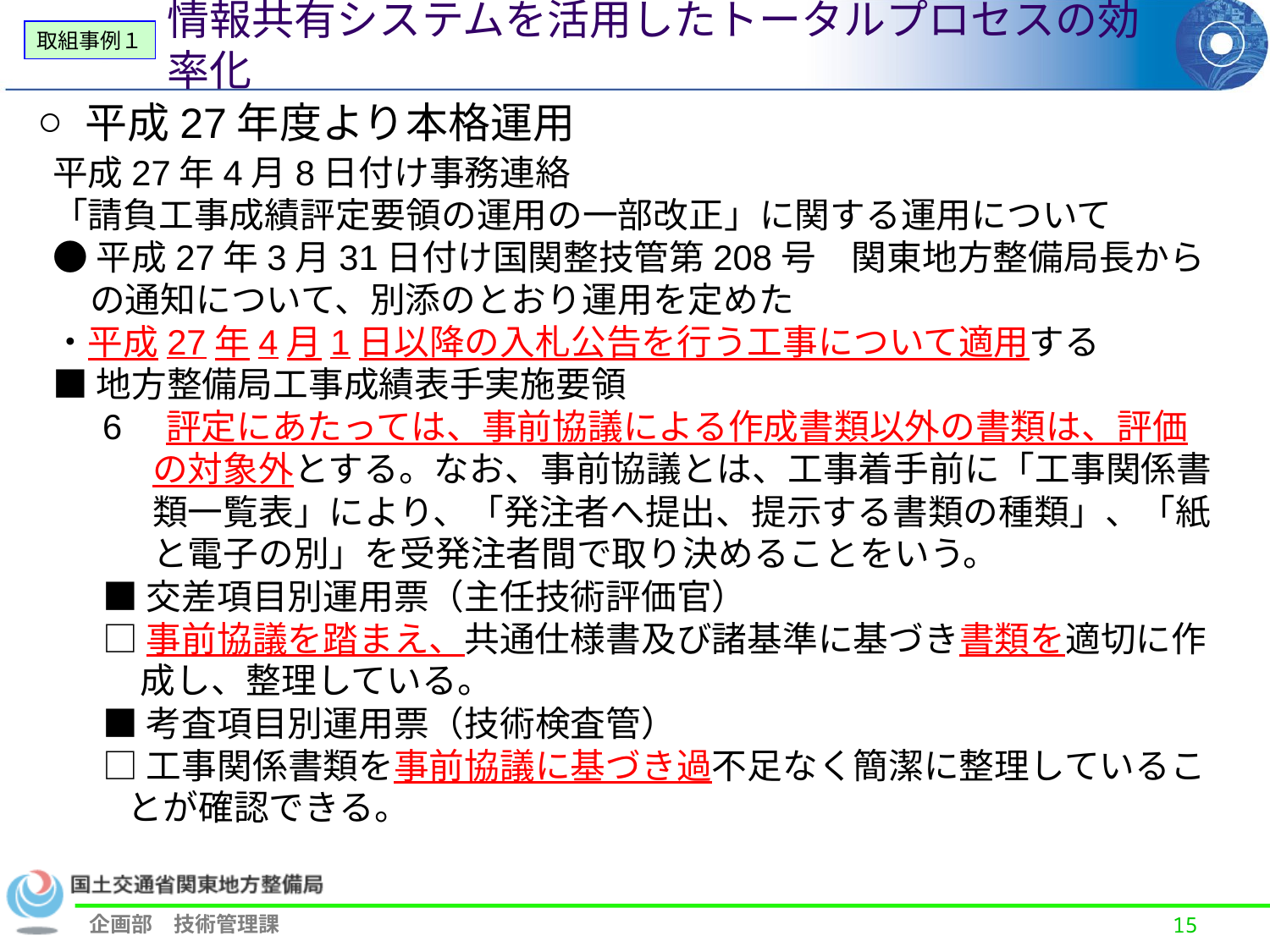

情報共有システムを活用したトータルプロセスの効率化
取組事例１
平成27年度より本格運用
平成27年4月8日付け事務連絡
「請負工事成績評定要領の運用の一部改正」に関する運用について
●平成27年3月31日付け国関整技管第208号　関東地方整備局長からの通知について、別添のとおり運用を定めた
・平成27年4月1日以降の入札公告を行う工事について適用する
■地方整備局工事成績表手実施要領
6　評定にあたっては、事前協議による作成書類以外の書類は、評価の対象外とする。なお、事前協議とは、工事着手前に「工事関係書類一覧表」により、「発注者へ提出、提示する書類の種類」、「紙と電子の別」を受発注者間で取り決めることをいう。
■交差項目別運用票（主任技術評価官）
□事前協議を踏まえ、共通仕様書及び諸基準に基づき書類を適切に作成し、整理している。
■考査項目別運用票（技術検査管）
□工事関係書類を事前協議に基づき過不足なく簡潔に整理していることが確認できる。